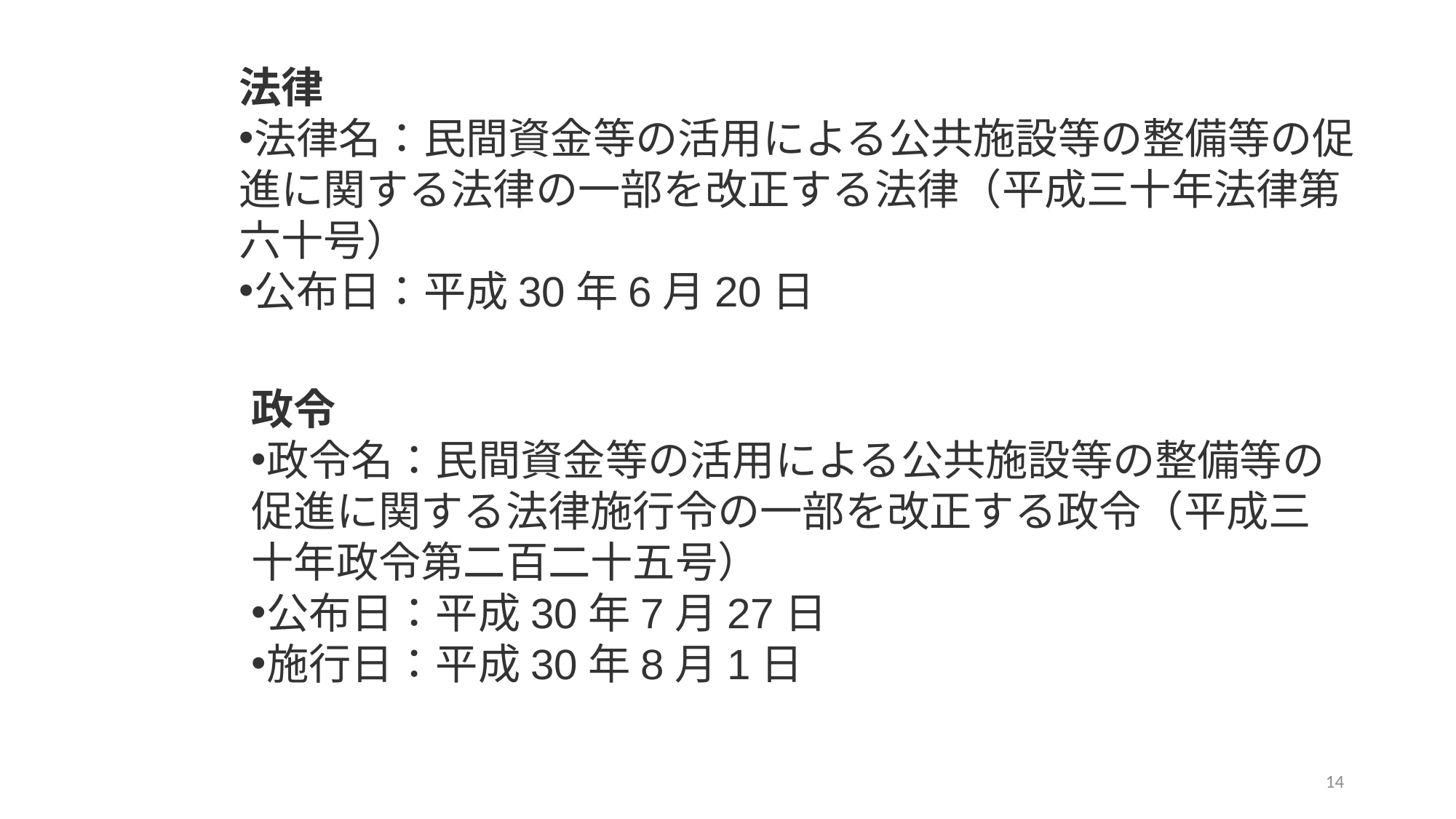

法律
法律名：民間資金等の活用による公共施設等の整備等の促進に関する法律の一部を改正する法律（平成三十年法律第六十号）
公布日：平成30年6月20日
政令
政令名：民間資金等の活用による公共施設等の整備等の促進に関する法律施行令の一部を改正する政令（平成三十年政令第二百二十五号）
公布日：平成30年7月27日
施行日：平成30年8月1日
14